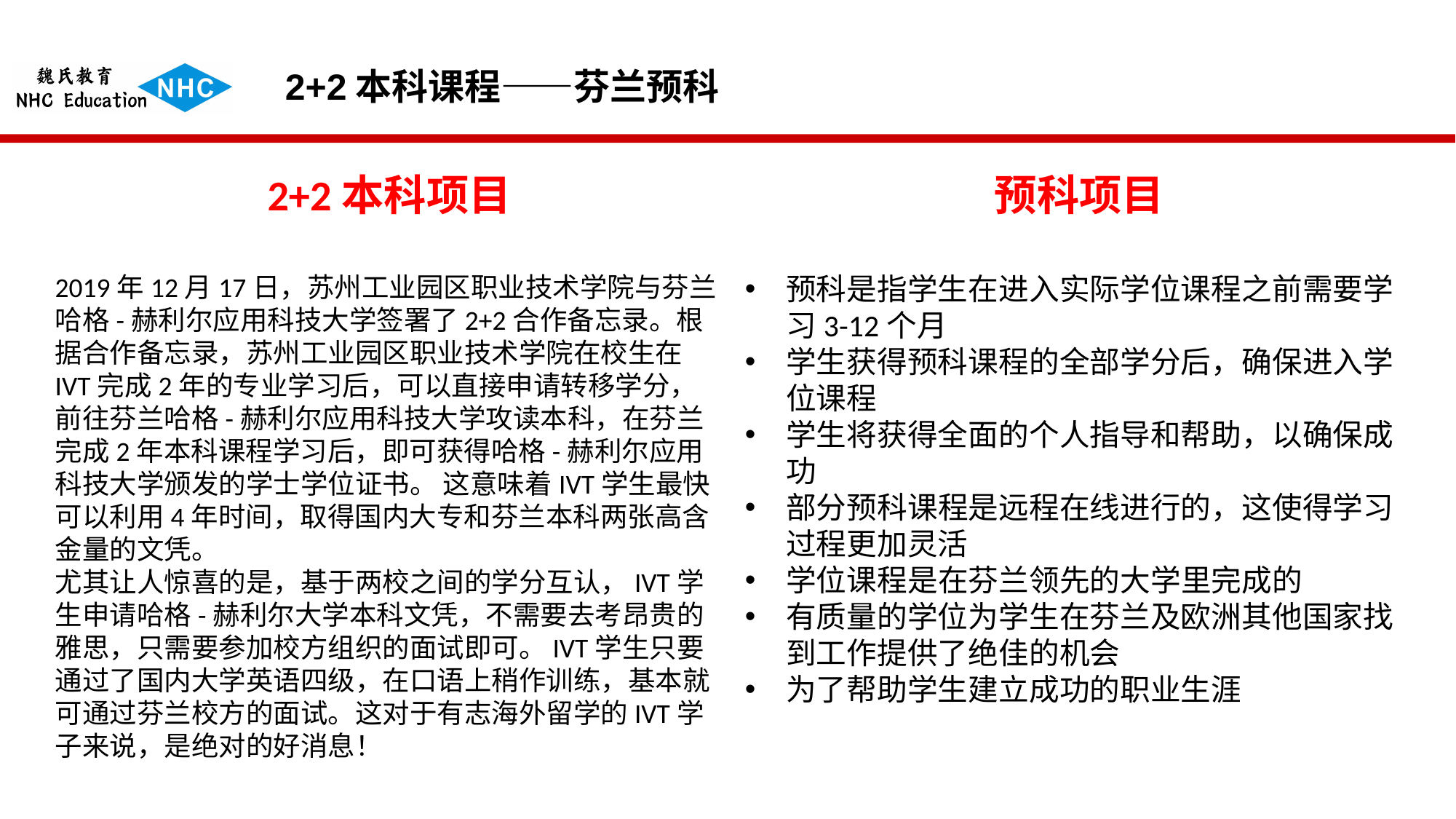

2+2本科课程——芬兰预科
2+2本科项目

2019年12月17日，苏州工业园区职业技术学院与芬兰哈格-赫利尔应用科技大学签署了2+2合作备忘录。根据合作备忘录，苏州工业园区职业技术学院在校生在IVT完成2年的专业学习后，可以直接申请转移学分，前往芬兰哈格-赫利尔应用科技大学攻读本科，在芬兰完成2年本科课程学习后，即可获得哈格-赫利尔应用科技大学颁发的学士学位证书。 这意味着IVT学生最快可以利用4年时间，取得国内大专和芬兰本科两张高含金量的文凭。
尤其让人惊喜的是，基于两校之间的学分互认，IVT学生申请哈格-赫利尔大学本科文凭，不需要去考昂贵的雅思，只需要参加校方组织的面试即可。IVT学生只要通过了国内大学英语四级，在口语上稍作训练，基本就可通过芬兰校方的面试。这对于有志海外留学的IVT学子来说，是绝对的好消息！
预科项目

预科是指学生在进入实际学位课程之前需要学习3-12个月
学生获得预科课程的全部学分后，确保进入学位课程
学生将获得全面的个人指导和帮助，以确保成功
部分预科课程是远程在线进行的，这使得学习过程更加灵活
学位课程是在芬兰领先的大学里完成的
有质量的学位为学生在芬兰及欧洲其他国家找到工作提供了绝佳的机会
为了帮助学生建立成功的职业生涯